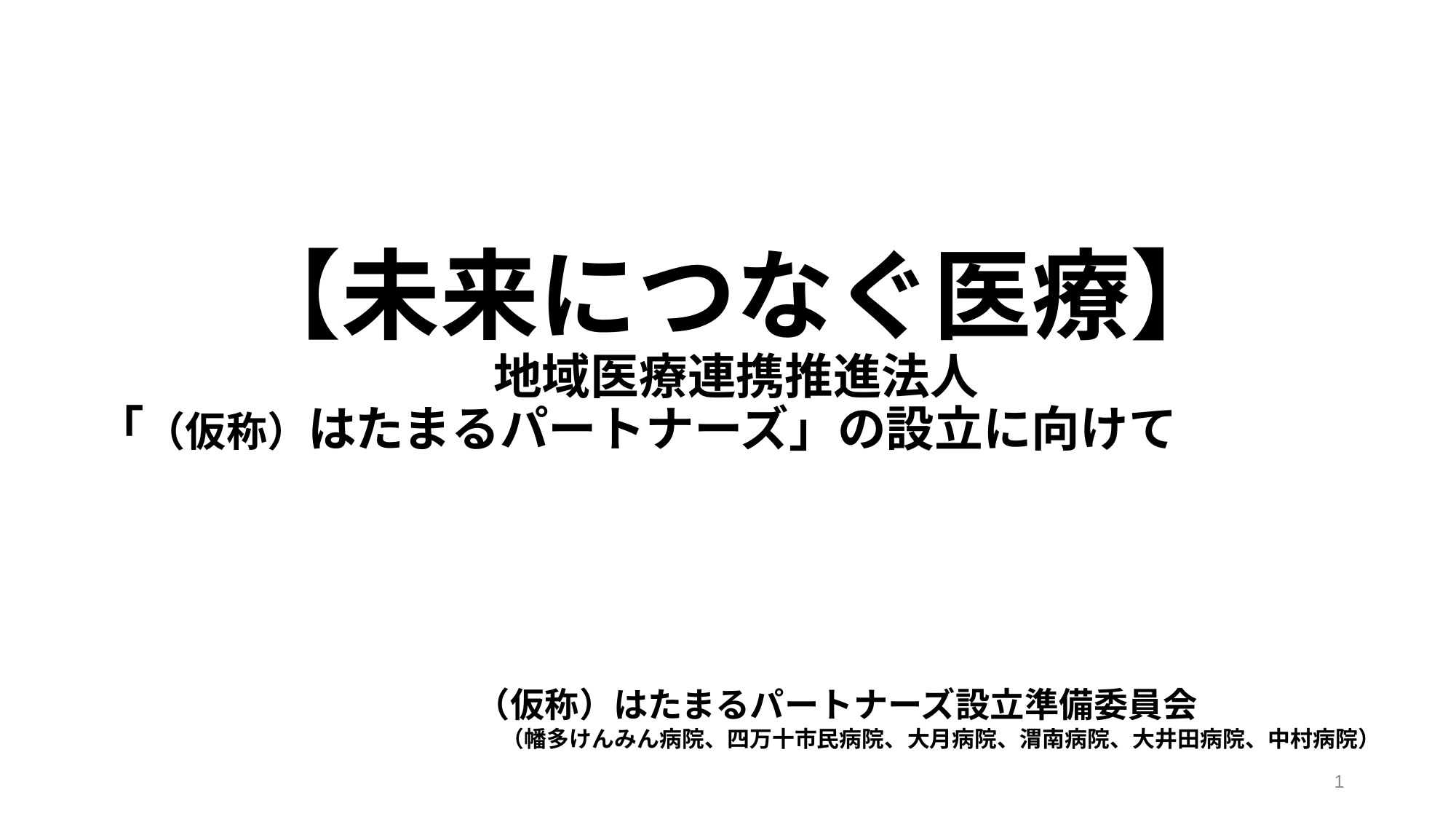

# 【未来につなぐ医療】 地域医療連携推進法人
「（仮称）はたまるパートナーズ」の設立に向けて

　　　　　　　　　　　（仮称）はたまるパートナーズ設立準備委員会
　　　　　　　　　　　　　　　　　　（幡多けんみん病院、四万十市民病院、大月病院、渭南病院、大井田病院、中村病院）
1